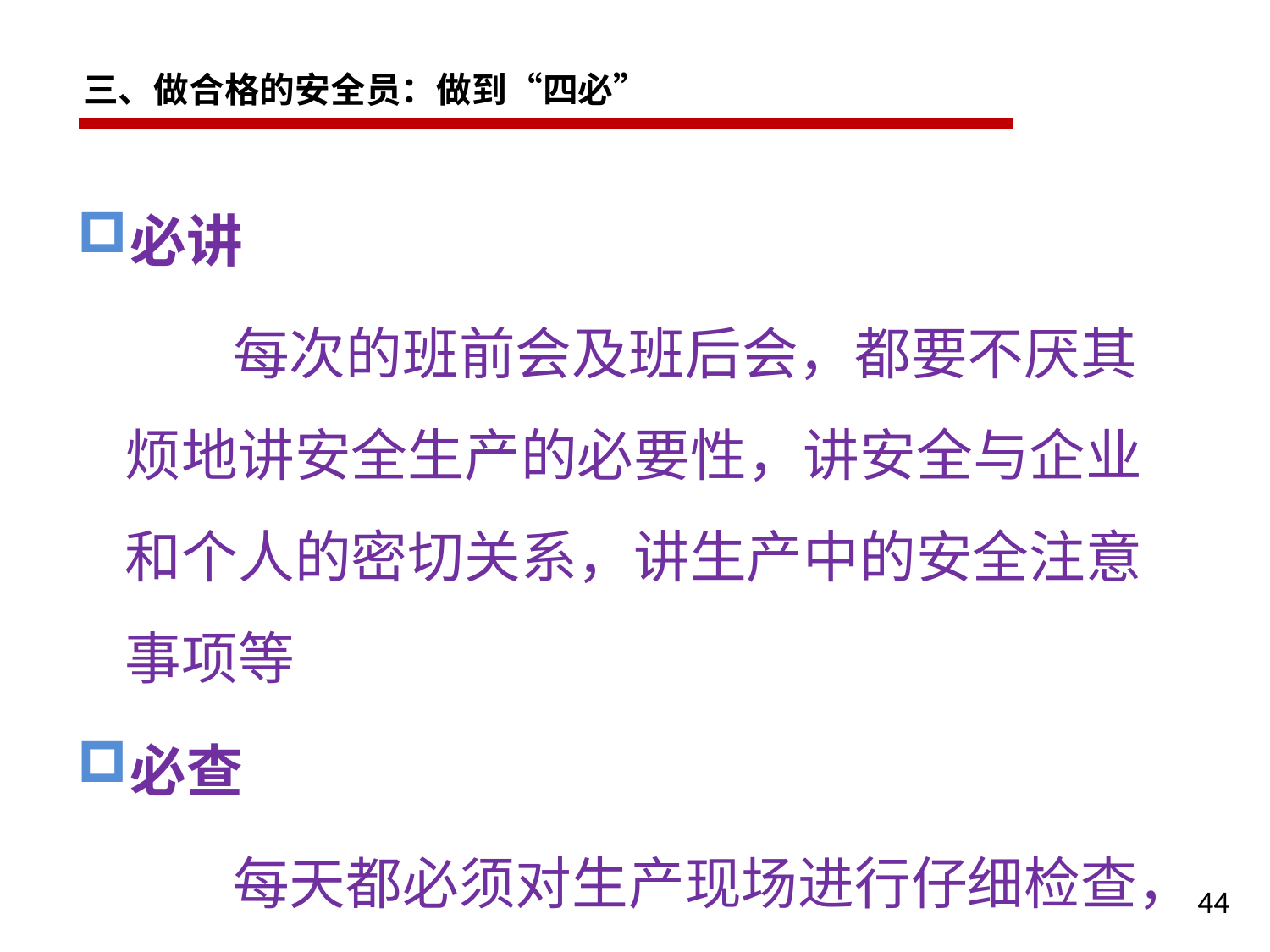

三、做合格的安全员：做到“四必”
必讲
           每次的班前会及班后会，都要不厌其烦地讲安全生产的必要性，讲安全与企业和个人的密切关系，讲生产中的安全注意事项等
必查
           每天都必须对生产现场进行仔细检查，包括工艺、设备、环境、参数、应急器材、安全防护用品佩戴等，以及每个工人的情绪和安全薄弱人物，都要做到心中有数，发现问题，及时处理。